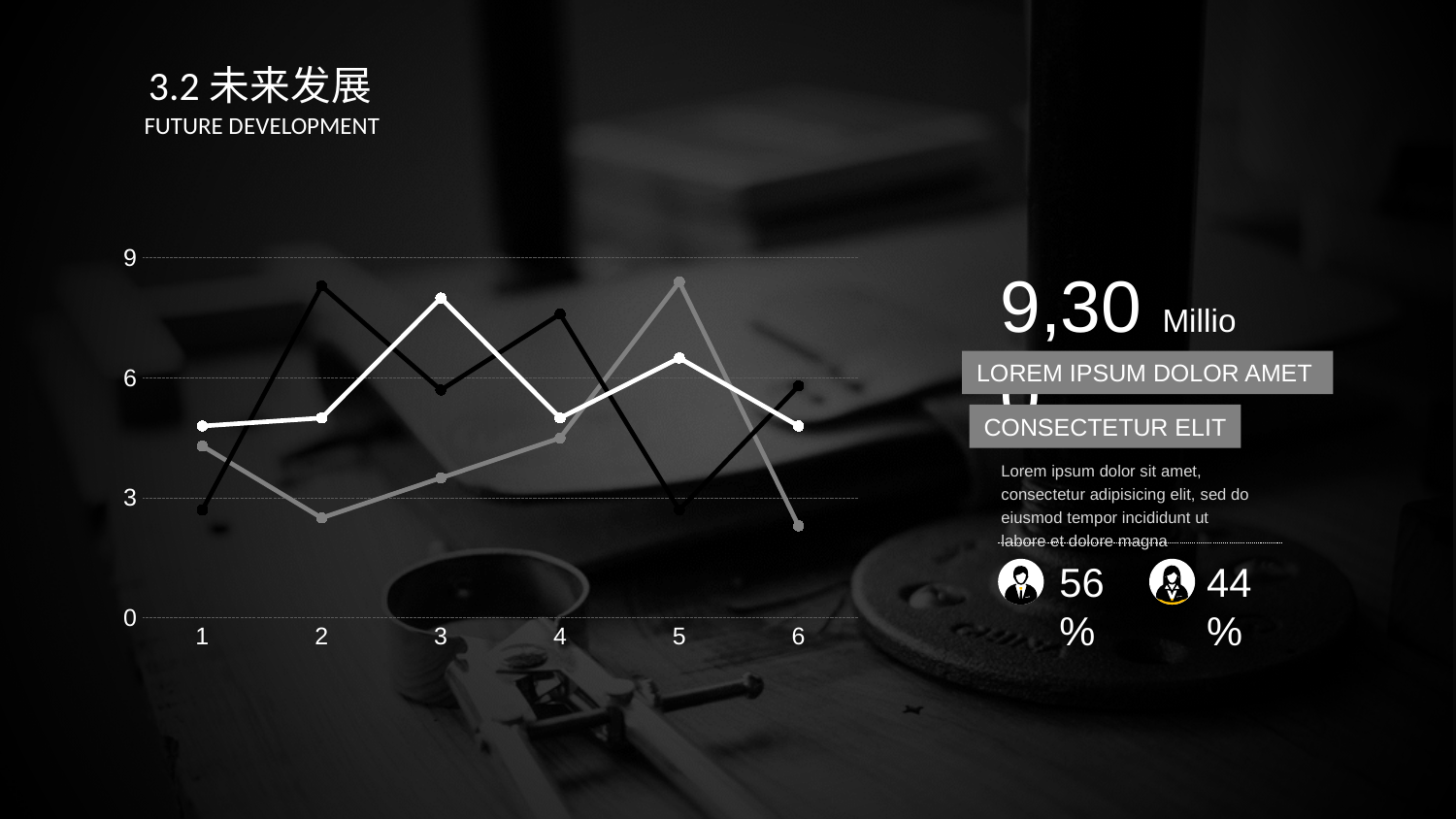

3.2未来发展
FUTURE DEVELOPMENT

### Chart

| Category |  |  |  |
|---|---|---|---|
9,300
Million
LOREM IPSUM DOLOR AMET
CONSECTETUR ELIT
Lorem ipsum dolor sit amet, consectetur adipisicing elit, sed do eiusmod tempor incididunt ut labore et dolore magna
56%
44%